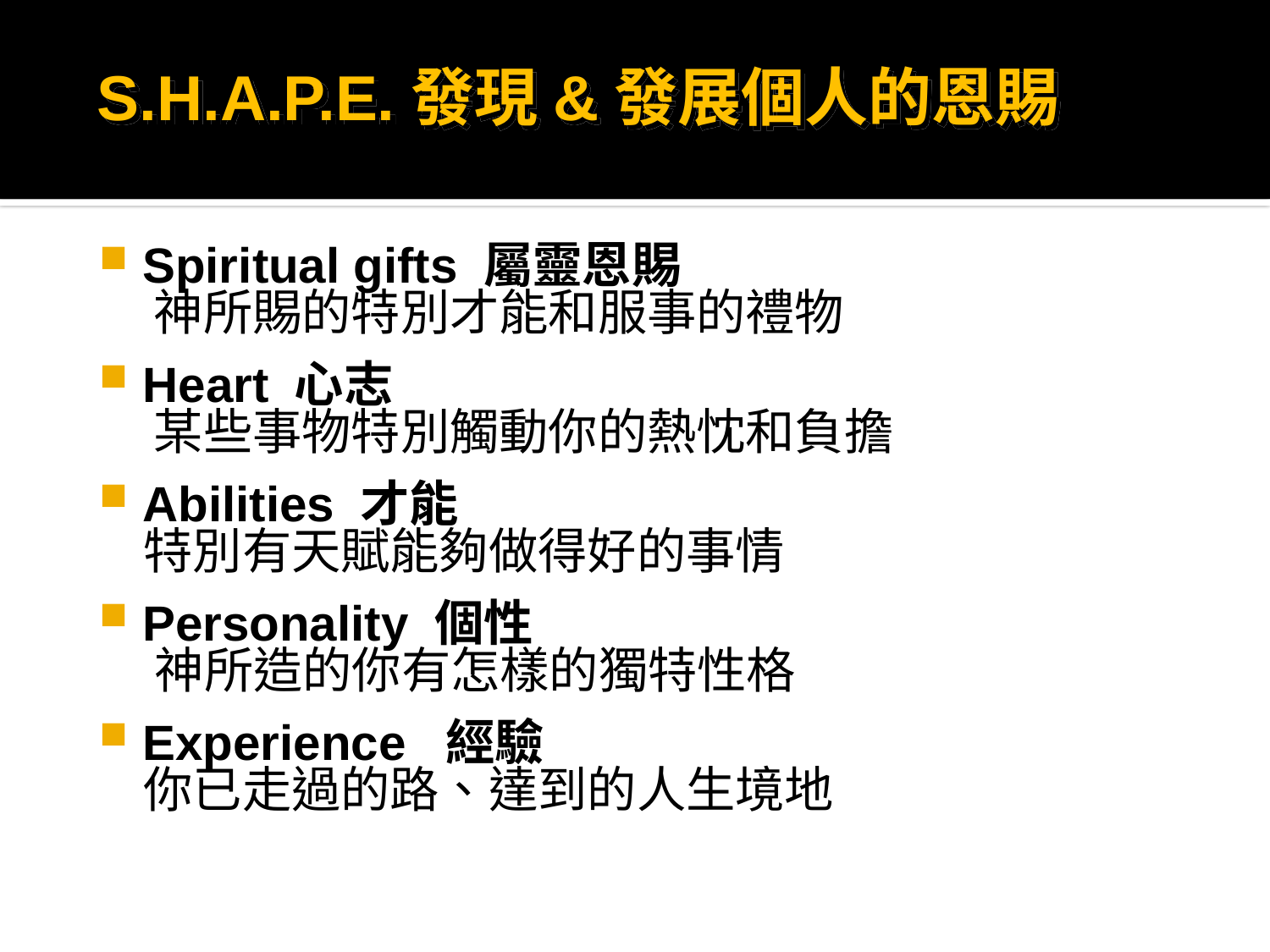

S.H.A.P.E.發現&發展個人的恩賜
Spiritual gifts 屬靈恩賜
    神所賜的特別才能和服事的禮物
Heart 心志
    某些事物特別觸動你的熱忱和負擔
Abilities 才能
   特別有天賦能夠做得好的事情
Personality 個性
    神所造的你有怎樣的獨特性格
Experience  經驗
   你已走過的路、達到的人生境地